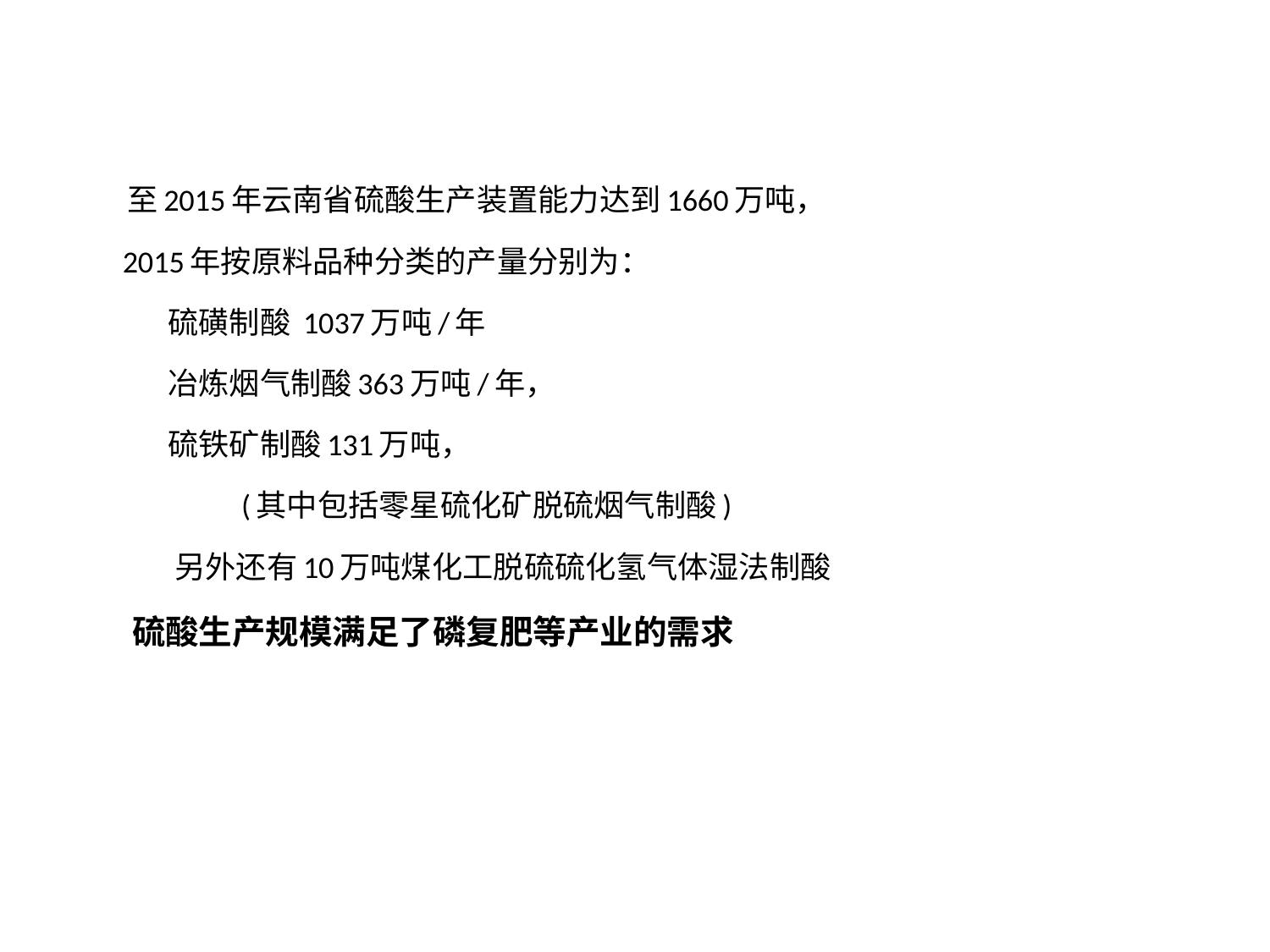

至2015年云南省硫酸生产装置能力达到1660万吨，
     2015年按原料品种分类的产量分别为：
           硫磺制酸 1037万吨/年
           冶炼烟气制酸363万吨/年，
           硫铁矿制酸131万吨，
                      (其中包括零星硫化矿脱硫烟气制酸)
            另外还有10万吨煤化工脱硫硫化氢气体湿法制酸
     硫酸生产规模满足了磷复肥等产业的需求